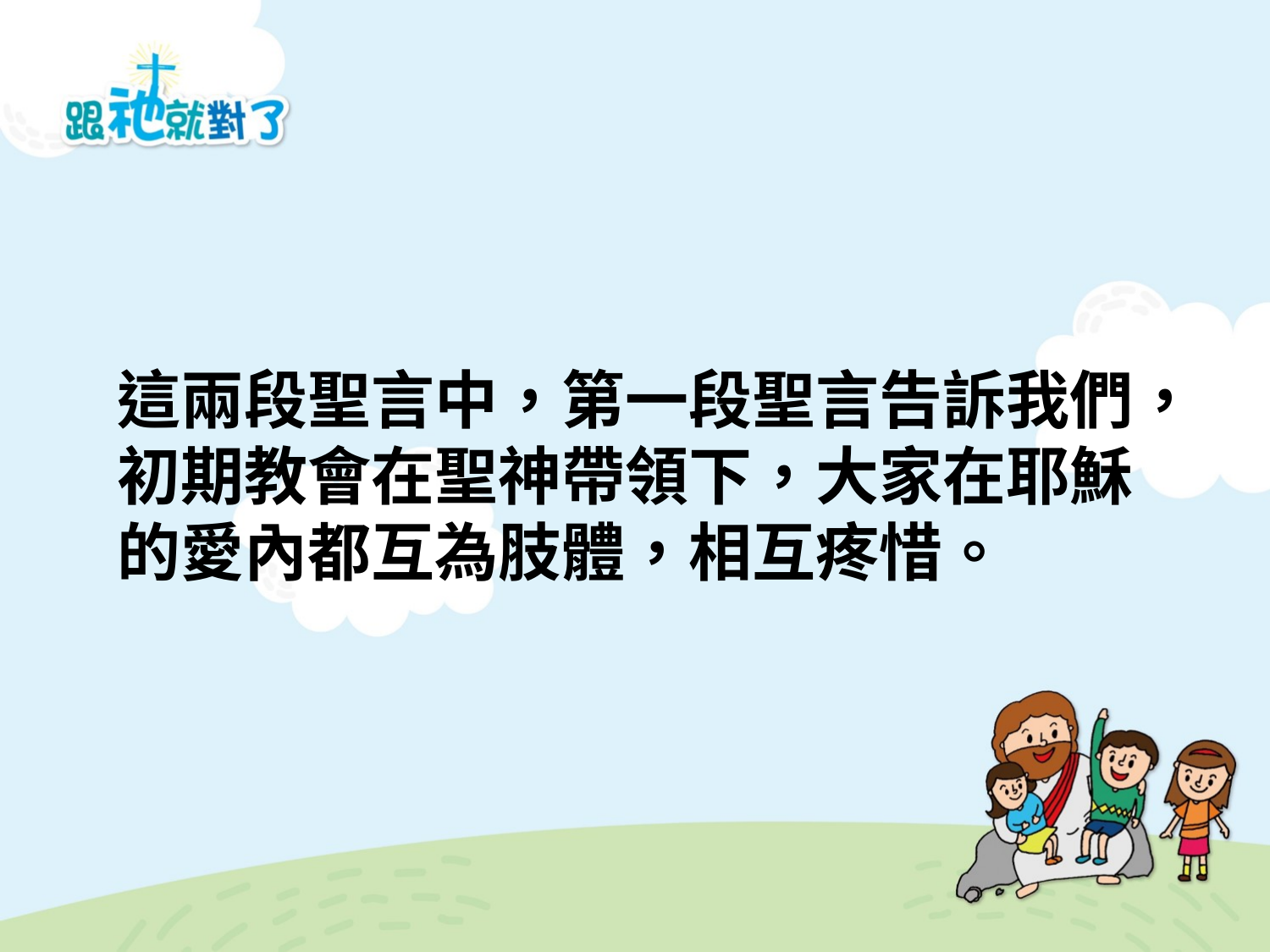

這兩段聖言中，第一段聖言告訴我們，初期教會在聖神帶領下，大家在耶穌的愛內都互為肢體，相互疼惜。